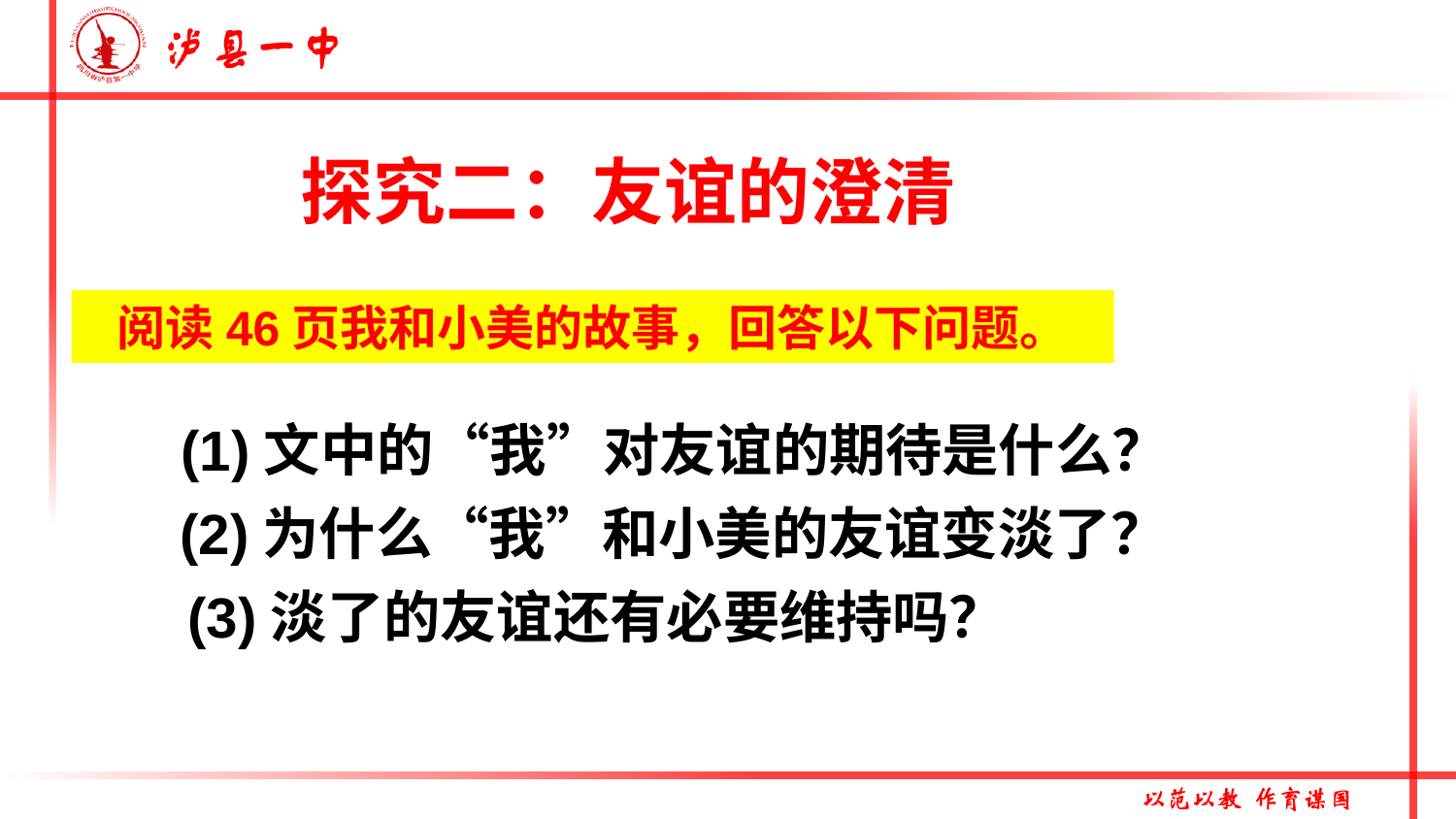

探究二：友谊的澄清
阅读46页我和小美的故事，回答以下问题。
(1)文中的“我”对友谊的期待是什么？
(2)为什么“我”和小美的友谊变淡了？
(3)淡了的友谊还有必要维持吗？